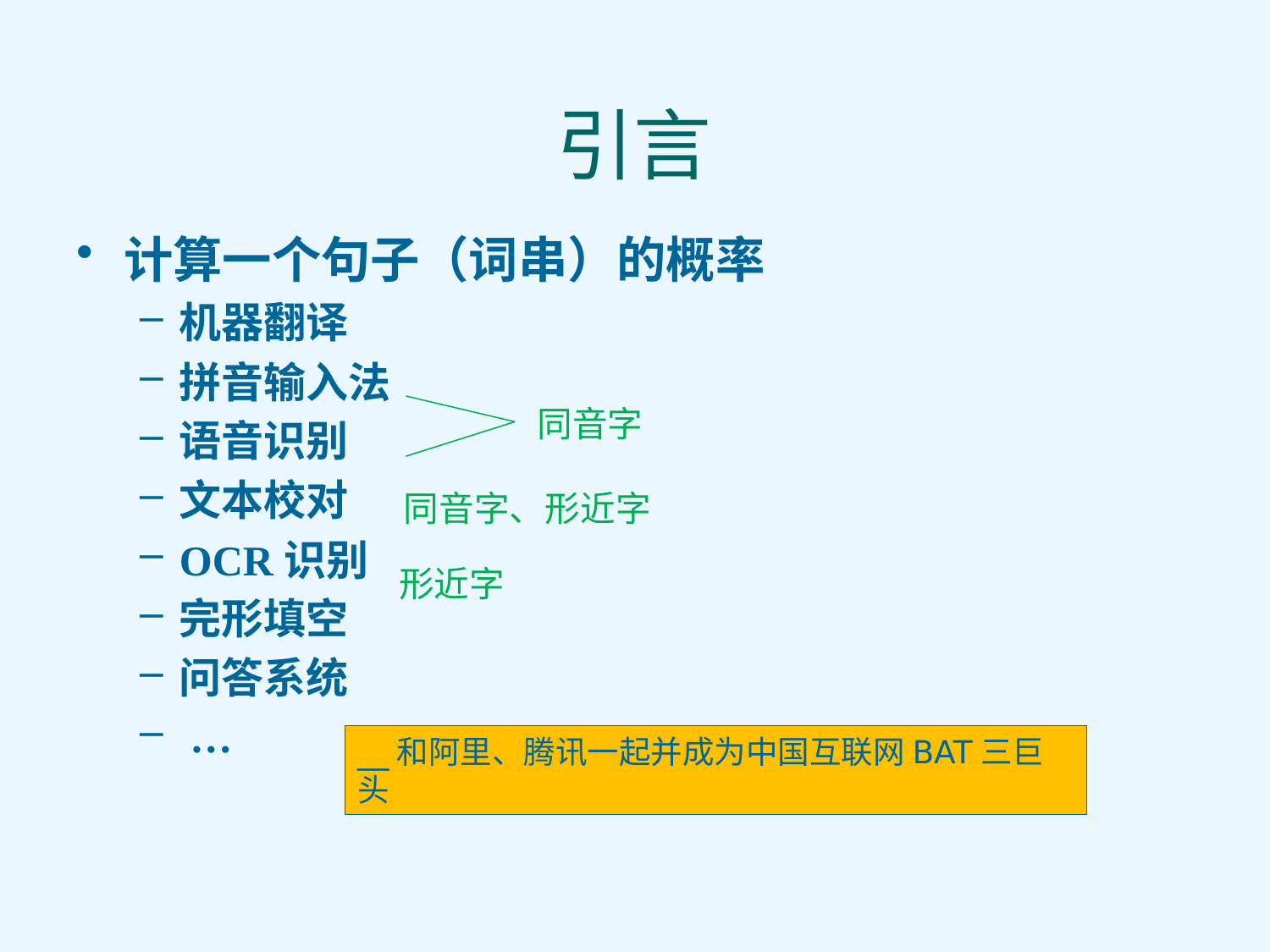

# 引言
计算一个句子（词串）的概率
机器翻译
拼音输入法
语音识别
文本校对
OCR识别
完形填空
问答系统
 …

同音字
同音字、形近字
形近字
__和阿里、腾讯一起并成为中国互联网BAT三巨头